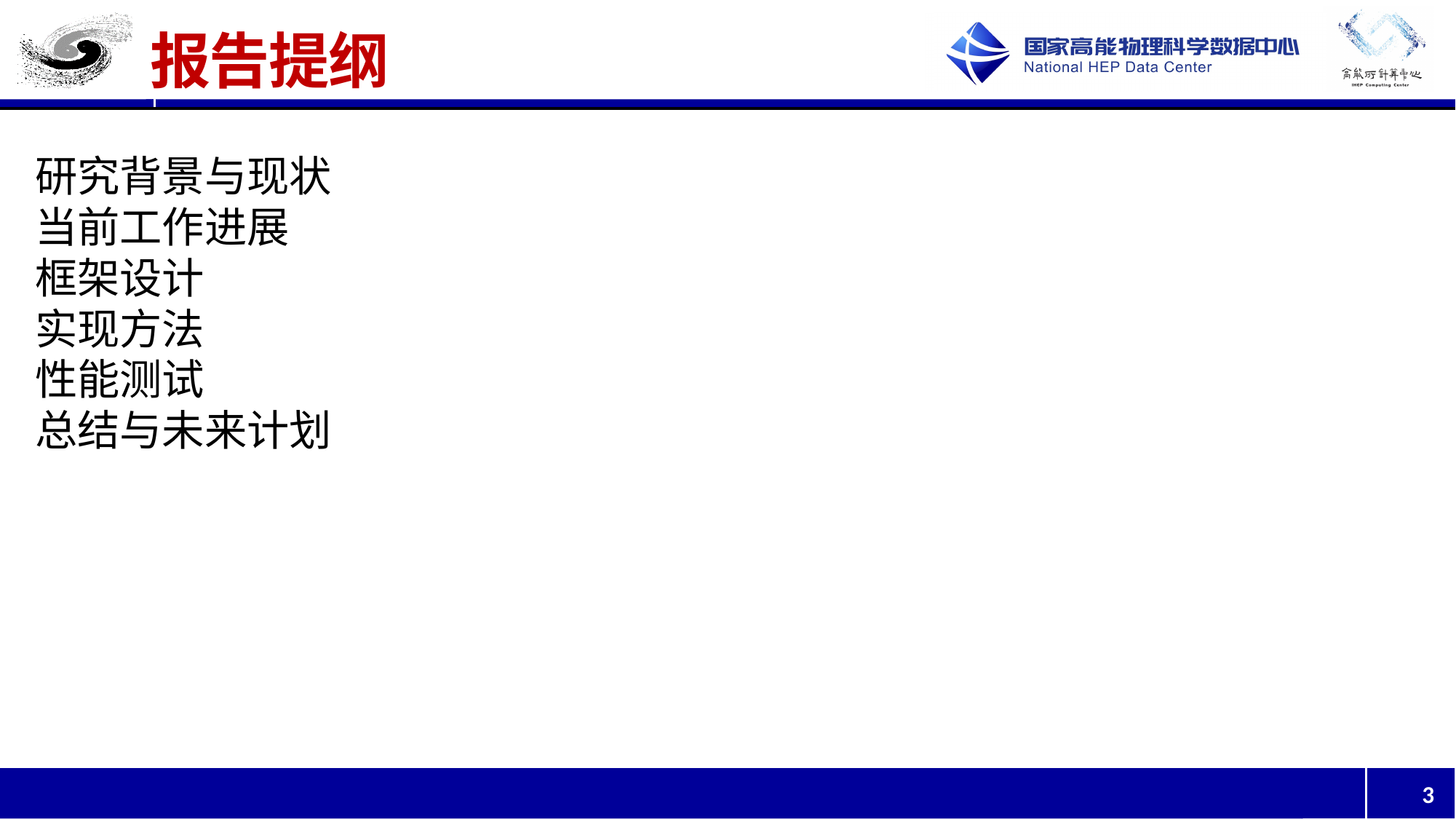

# 报告提纲
研究背景与现状
当前工作进展
框架设计
实现方法
性能测试
总结与未来计划